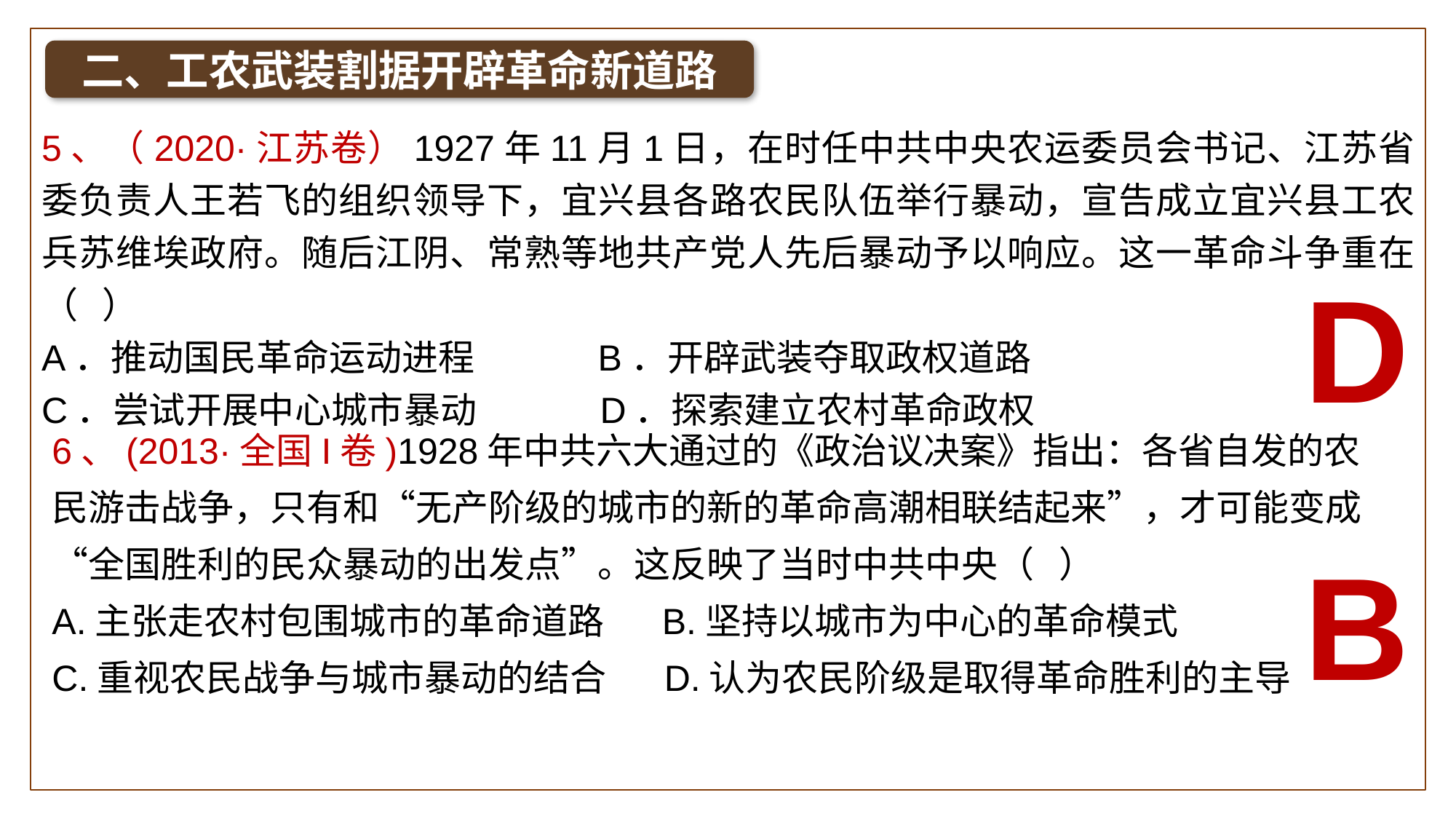

二、工农武装割据开辟革命新道路
5、（2020·江苏卷）1927年11月1日，在时任中共中央农运委员会书记、江苏省委负责人王若飞的组织领导下，宜兴县各路农民队伍举行暴动，宣告成立宜兴县工农兵苏维埃政府。随后江阴、常熟等地共产党人先后暴动予以响应。这一革命斗争重在（   ）
A．推动国民革命运动进程              B．开辟武装夺取政权道路
C．尝试开展中心城市暴动              D．探索建立农村革命政权
D
6、(2013·全国I卷)1928年中共六大通过的《政治议决案》指出：各省自发的农民游击战争，只有和“无产阶级的城市的新的革命高潮相联结起来”，才可能变成“全国胜利的民众暴动的出发点”。这反映了当时中共中央（   ）
A.主张走农村包围城市的革命道路      B.坚持以城市为中心的革命模式
C.重视农民战争与城市暴动的结合      D.认为农民阶级是取得革命胜利的主导

B